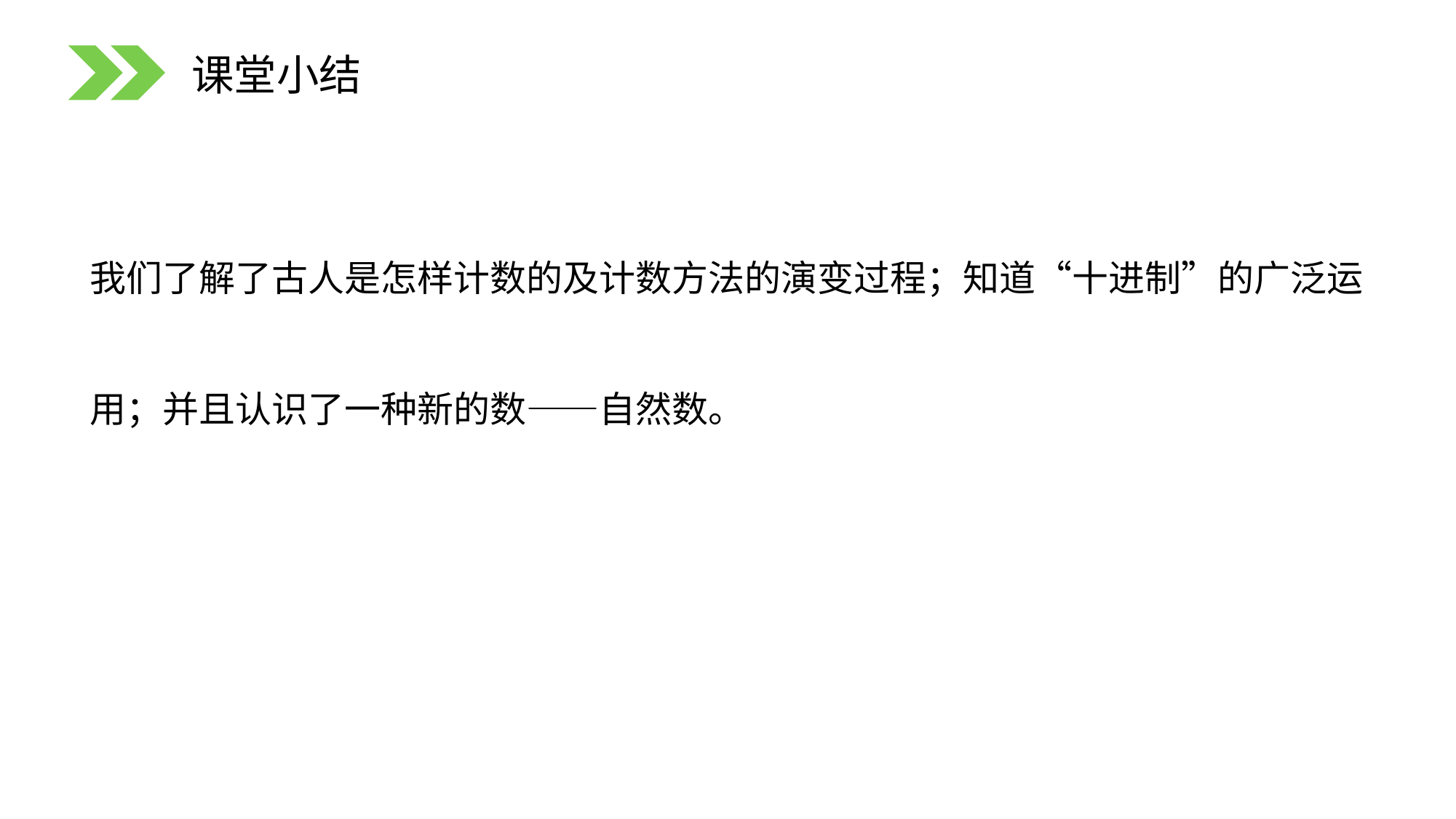

课堂小结
我们了解了古人是怎样计数的及计数方法的演变过程；知道“十进制”的广泛运用；并且认识了一种新的数——自然数。